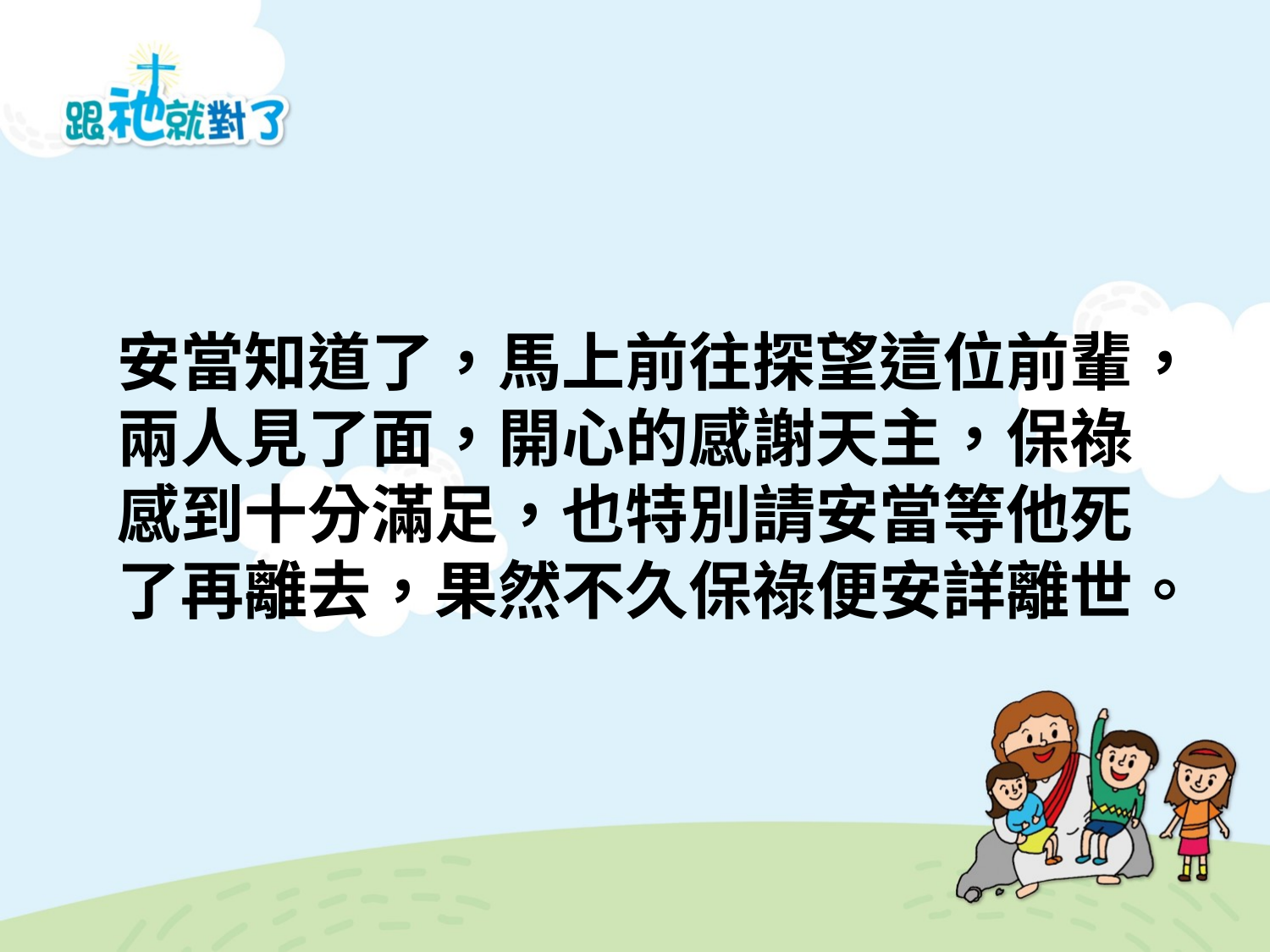

安當知道了，馬上前往探望這位前輩，兩人見了面，開心的感謝天主，保祿感到十分滿足，也特別請安當等他死了再離去，果然不久保祿便安詳離世。